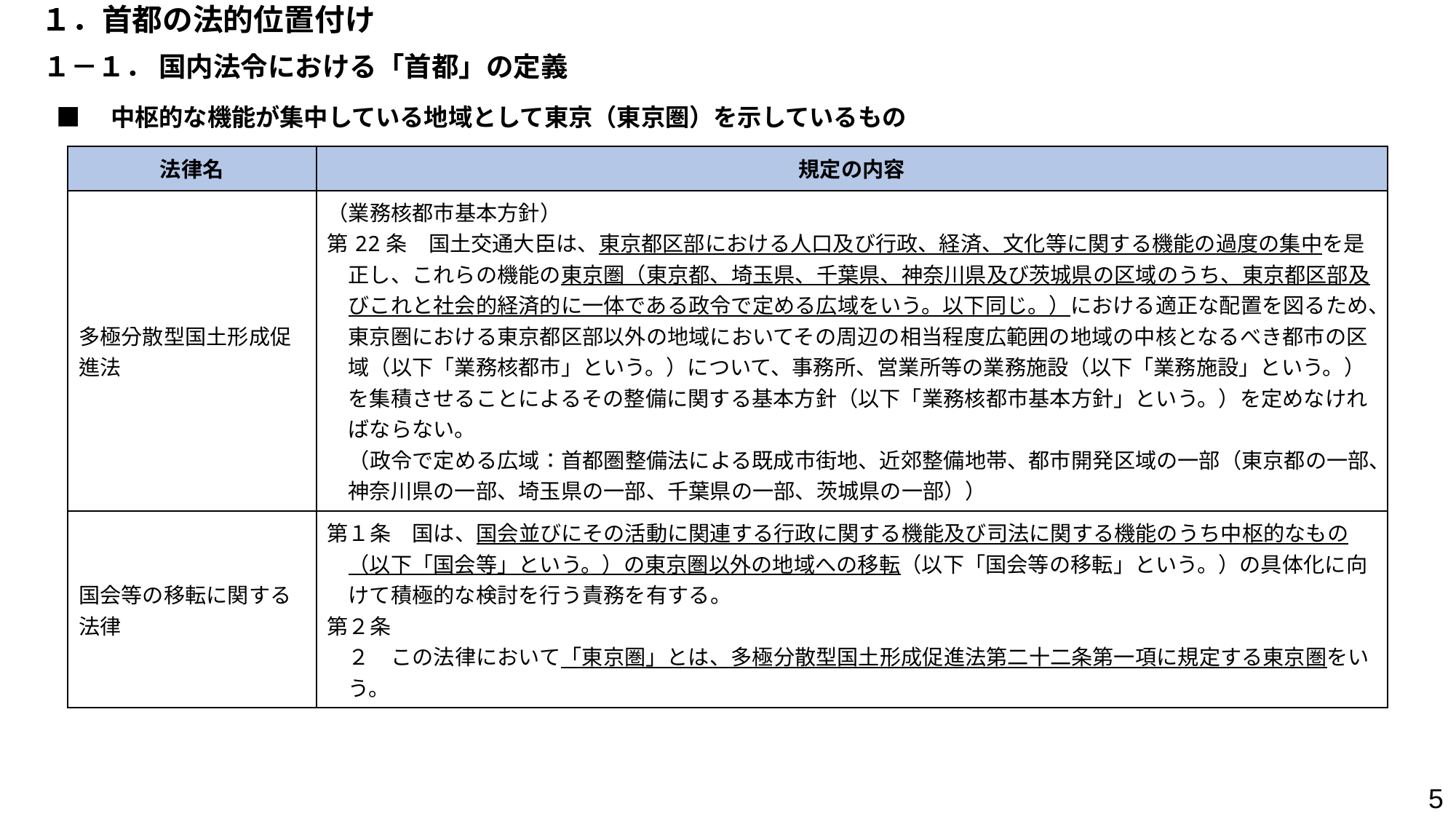

１．首都の法的位置付け
１－１． 国内法令における「首都」の定義
■　中枢的な機能が集中している地域として東京（東京圏）を示しているもの
| 法律名 | 規定の内容 |
| --- | --- |
| 多極分散型国土形成促進法 | （業務核都市基本方針） 第22条　国土交通大臣は、東京都区部における人口及び行政、経済、文化等に関する機能の過度の集中を是正し、これらの機能の東京圏（東京都、埼玉県、千葉県、神奈川県及び茨城県の区域のうち、東京都区部及びこれと社会的経済的に一体である政令で定める広域をいう。以下同じ。）における適正な配置を図るため、東京圏における東京都区部以外の地域においてその周辺の相当程度広範囲の地域の中核となるべき都市の区域（以下「業務核都市」という。）について、事務所、営業所等の業務施設（以下「業務施設」という。）を集積させることによるその整備に関する基本方針（以下「業務核都市基本方針」という。）を定めなければならない。 　（政令で定める広域：首都圏整備法による既成市街地、近郊整備地帯、都市開発区域の一部（東京都の一部、神奈川県の一部、埼玉県の一部、千葉県の一部、茨城県の一部）） |
| 国会等の移転に関する法律 | 第１条　国は、国会並びにその活動に関連する行政に関する機能及び司法に関する機能のうち中枢的なもの（以下「国会等」という。）の東京圏以外の地域への移転（以下「国会等の移転」という。）の具体化に向けて積極的な検討を行う責務を有する。 第２条 　２　この法律において「東京圏」とは、多極分散型国土形成促進法第二十二条第一項に規定する東京圏をいう。 |
5